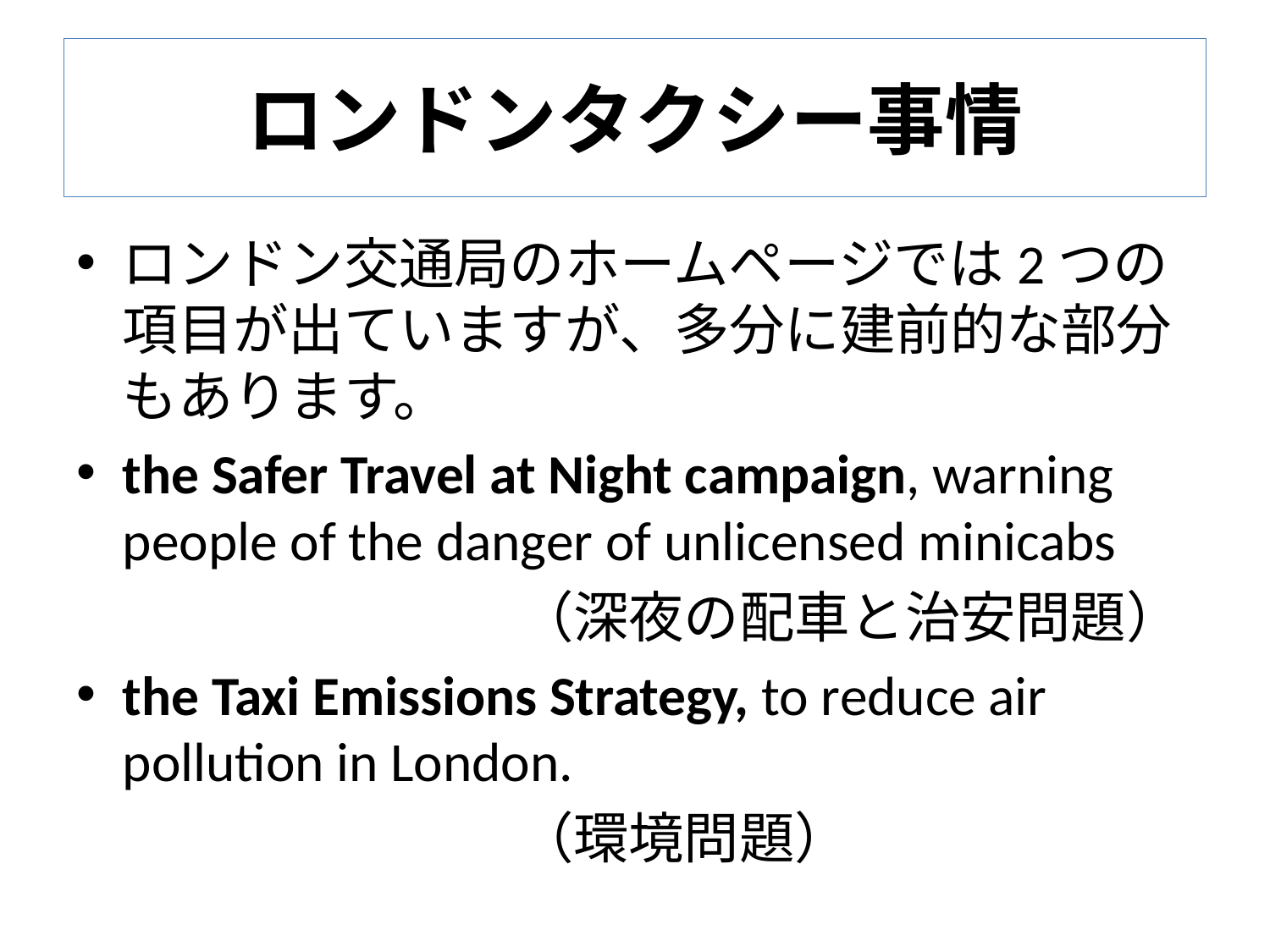

# ロンドンタクシー事情
ロンドン交通局のホームページでは2つの項目が出ていますが、多分に建前的な部分もあります。
the Safer Travel at Night campaign, warning people of the danger of unlicensed minicabs
　　　　　　　　（深夜の配車と治安問題）
the Taxi Emissions Strategy, to reduce air pollution in London.
　　　　　　　　（環境問題）